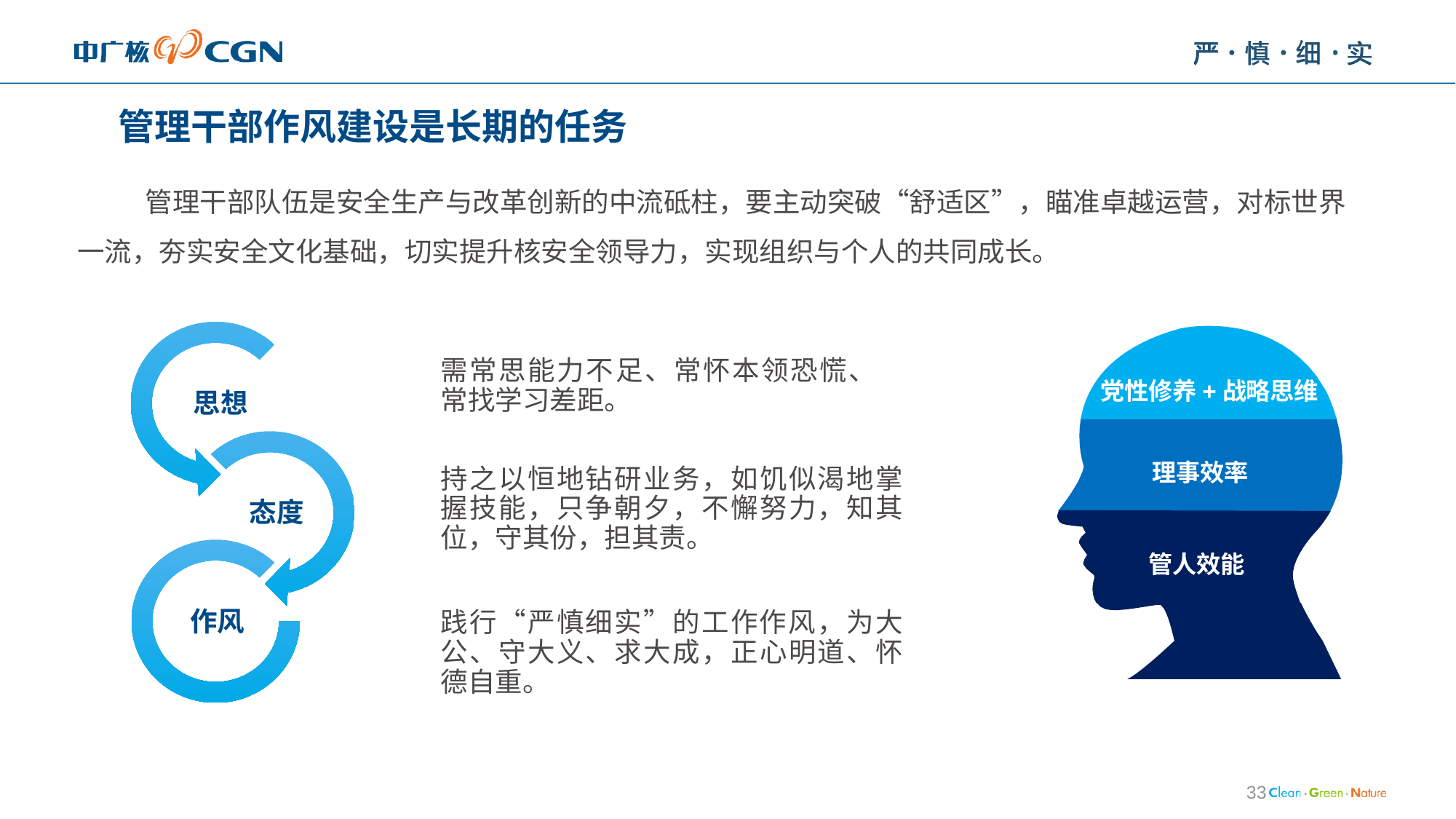

# 管理干部作风建设是长期的任务
管理干部队伍是安全生产与改革创新的中流砥柱，要主动突破“舒适区”，瞄准卓越运营，对标世界一流，夯实安全文化基础，切实提升核安全领导力，实现组织与个人的共同成长。

思想

态度

作风

党性修养+战略思维

理事效率

管人效能

需常思能力不足、常怀本领恐慌、常找学习差距。
持之以恒地钻研业务，如饥似渴地掌握技能，只争朝夕，不懈努力，知其位，守其份，担其责。
践行“严慎细实”的工作作风，为大公、守大义、求大成，正心明道、怀德自重。